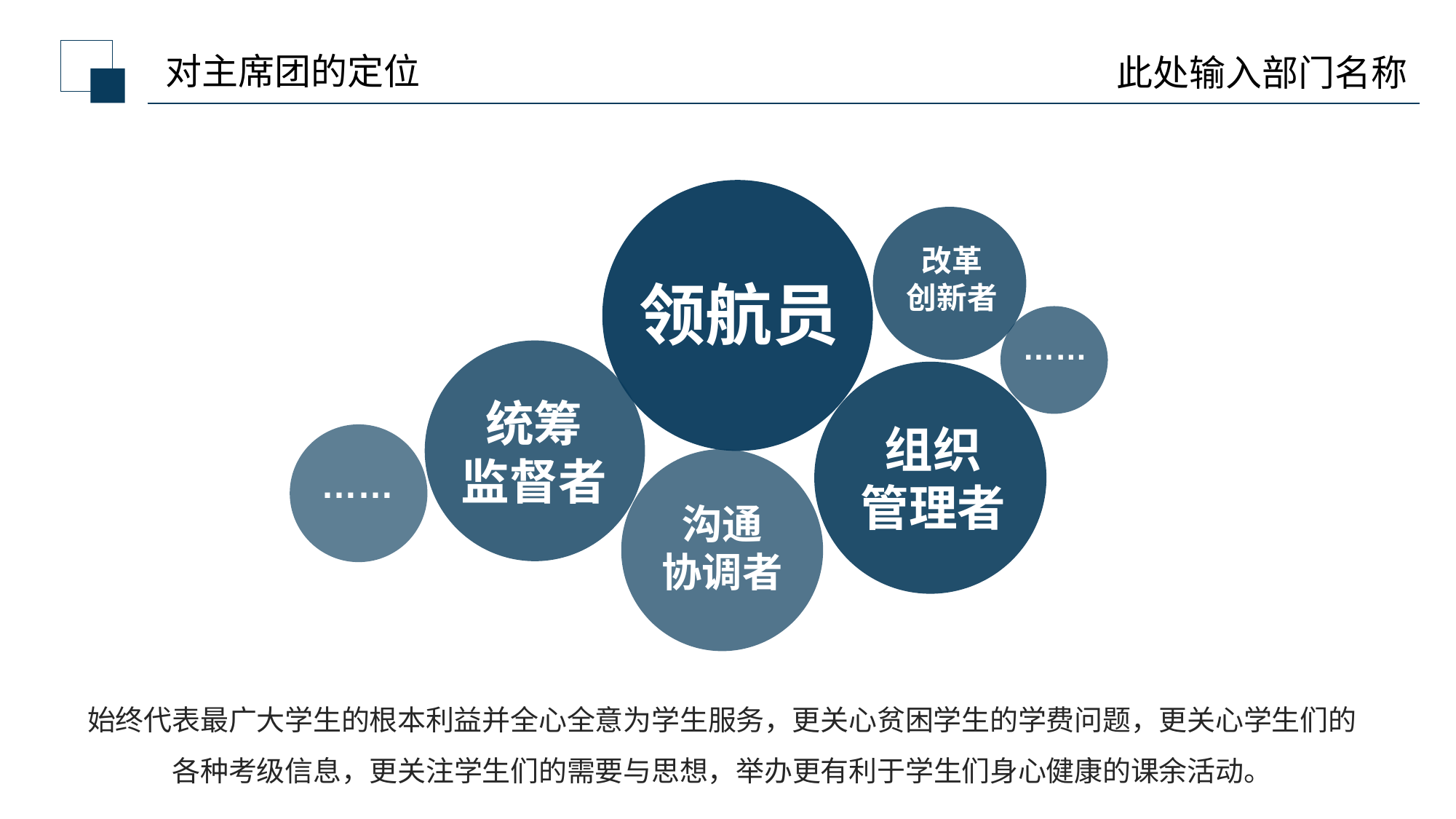

对主席团的定位
此处输入部门名称

领航员

改革
创新者

……

统筹
监督者

组织
管理者

……

沟通
协调者
始终代表最广大学生的根本利益并全心全意为学生服务，更关心贫困学生的学费问题，更关心学生们的各种考级信息，更关注学生们的需要与思想，举办更有利于学生们身心健康的课余活动。